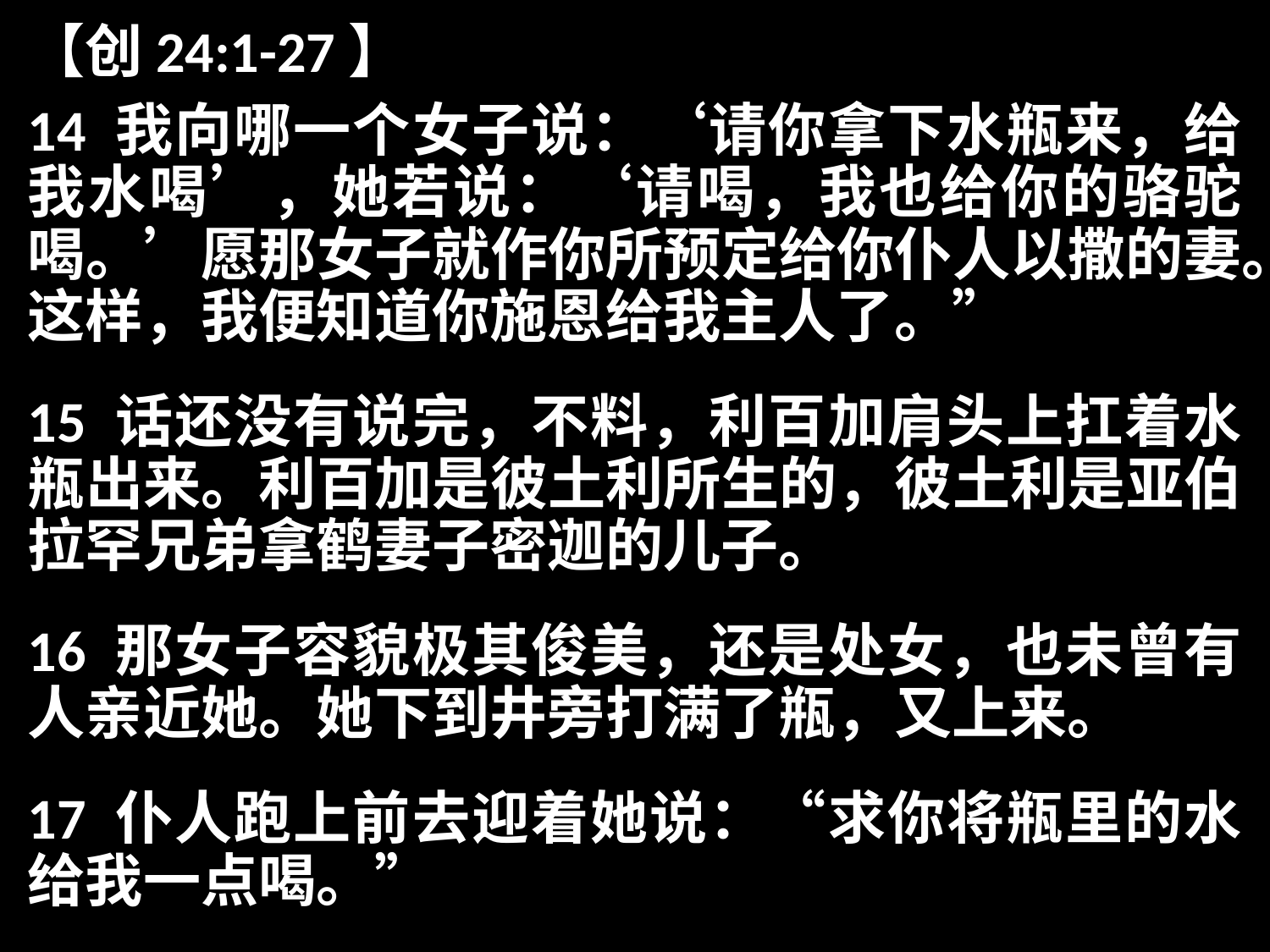

【创24:1-27】
14 我向哪一个女子说：‘请你拿下水瓶来，给我水喝’，她若说：‘请喝，我也给你的骆驼喝。’愿那女子就作你所预定给你仆人以撒的妻。这样，我便知道你施恩给我主人了。”

15 话还没有说完，不料，利百加肩头上扛着水瓶出来。利百加是彼土利所生的，彼土利是亚伯拉罕兄弟拿鹤妻子密迦的儿子。

16 那女子容貌极其俊美，还是处女，也未曾有人亲近她。她下到井旁打满了瓶，又上来。

17 仆人跑上前去迎着她说：“求你将瓶里的水给我一点喝。”